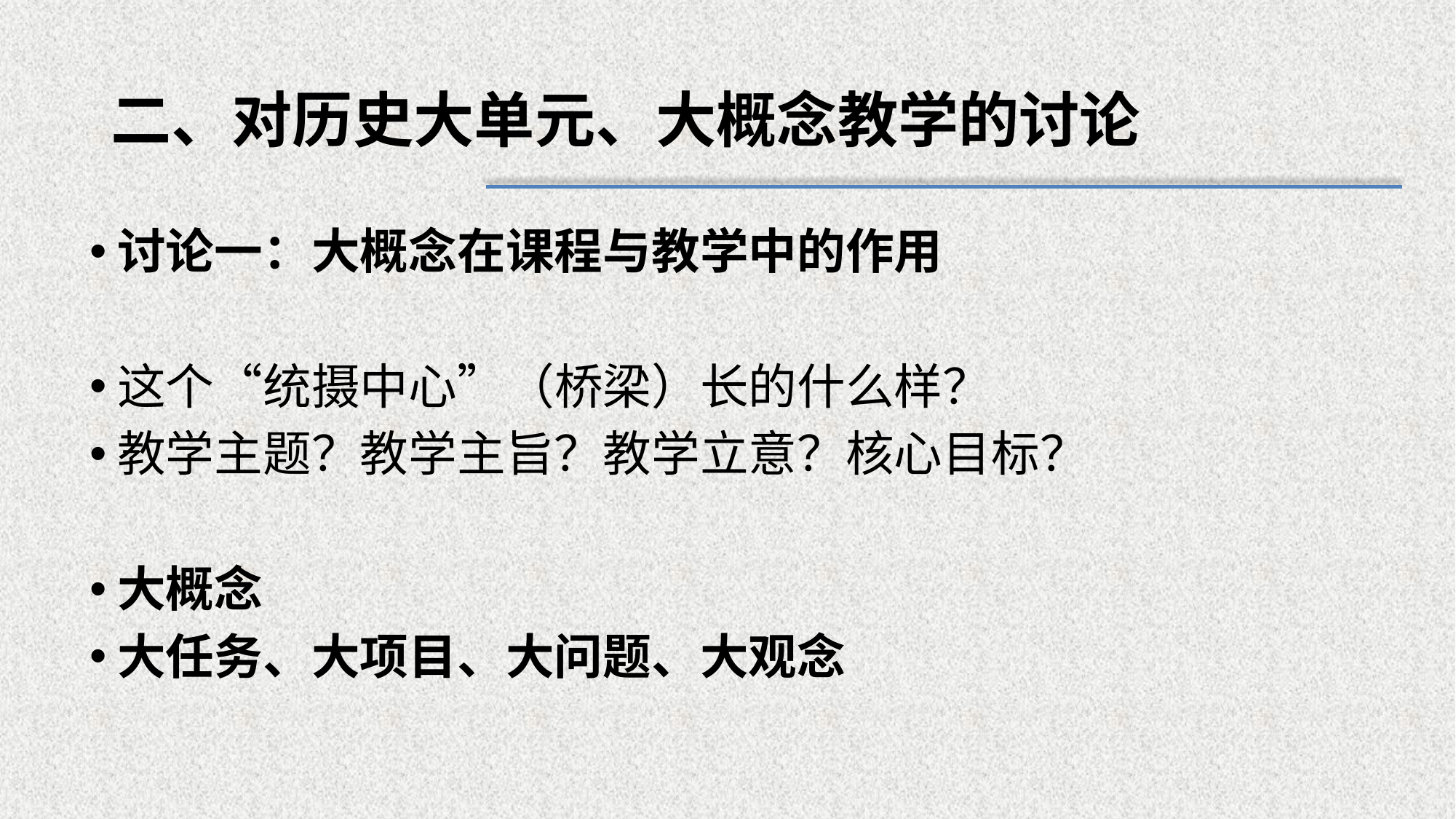

# 二、对历史大单元、大概念教学的讨论
讨论一：大概念在课程与教学中的作用

这个“统摄中心”（桥梁）长的什么样？
教学主题？教学主旨？教学立意？核心目标？

大概念
大任务、大项目、大问题、大观念